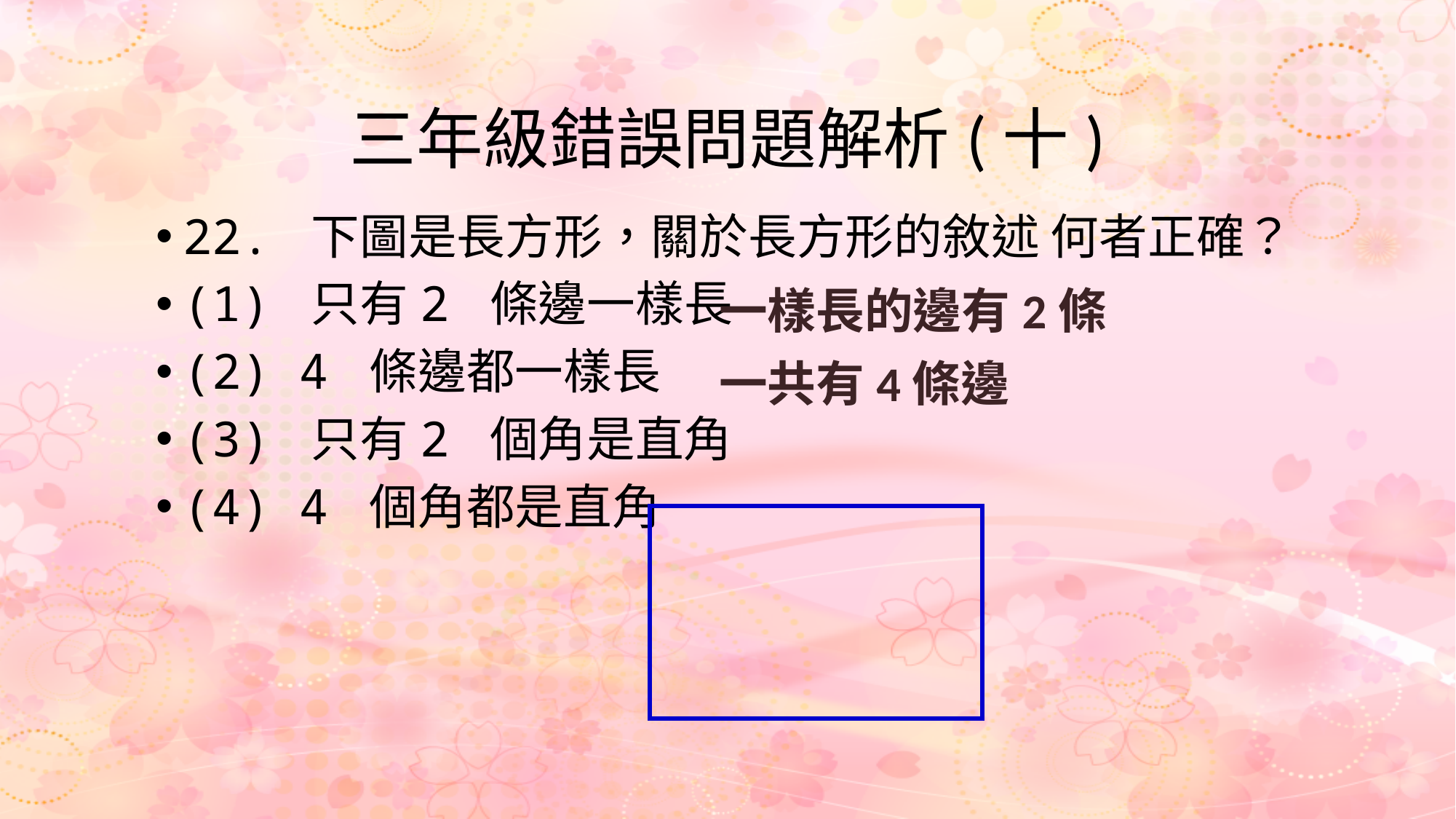

# 三年級錯誤問題解析(十)
22. 下圖是長方形，關於長方形的敘述 何者正確？
(1) 只有2 條邊一樣長
(2) 4 條邊都一樣長
(3) 只有2 個角是直角
(4) 4 個角都是直角
一樣長的邊有2條
一共有4條邊